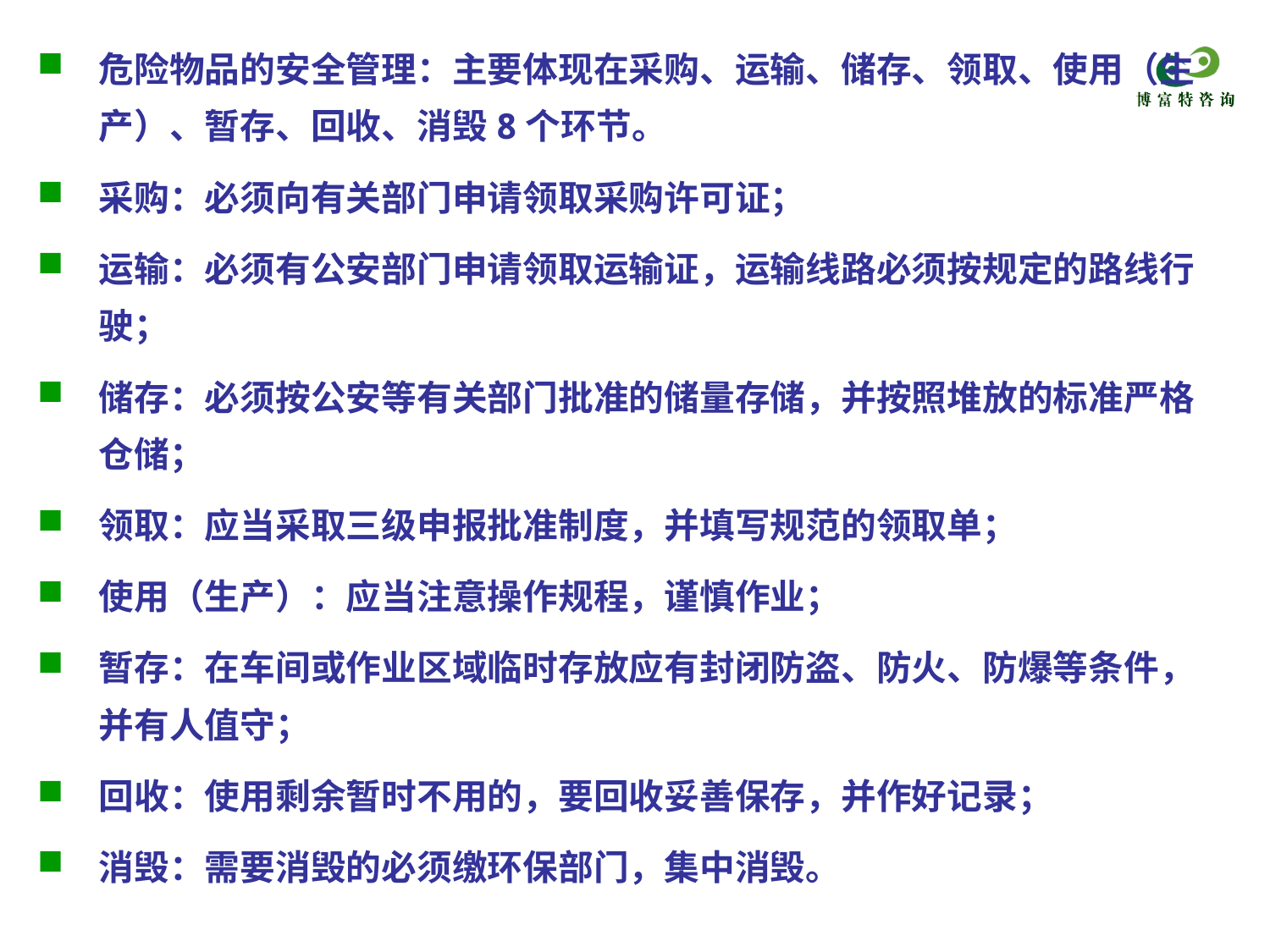

危险物品的安全管理：主要体现在采购、运输、储存、领取、使用（生产）、暂存、回收、消毁8个环节。
采购：必须向有关部门申请领取采购许可证；
运输：必须有公安部门申请领取运输证，运输线路必须按规定的路线行驶；
储存：必须按公安等有关部门批准的储量存储，并按照堆放的标准严格仓储；
领取：应当采取三级申报批准制度，并填写规范的领取单；
使用（生产）：应当注意操作规程，谨慎作业；
暂存：在车间或作业区域临时存放应有封闭防盗、防火、防爆等条件，并有人值守；
回收：使用剩余暂时不用的，要回收妥善保存，并作好记录；
消毁：需要消毁的必须缴环保部门，集中消毁。